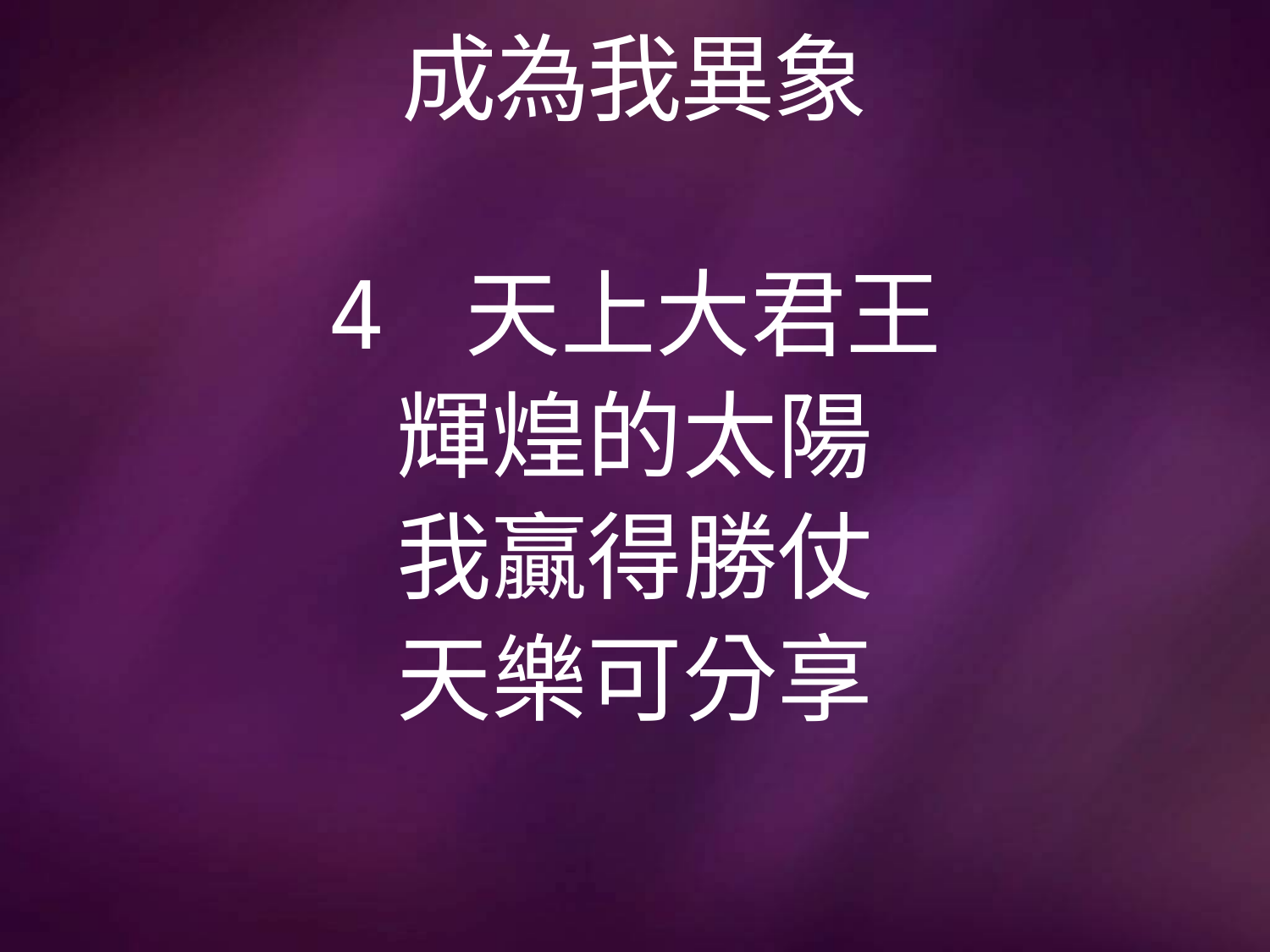

# 成為我異象
4 天上大君王
輝煌的太陽
我贏得勝仗
天樂可分享